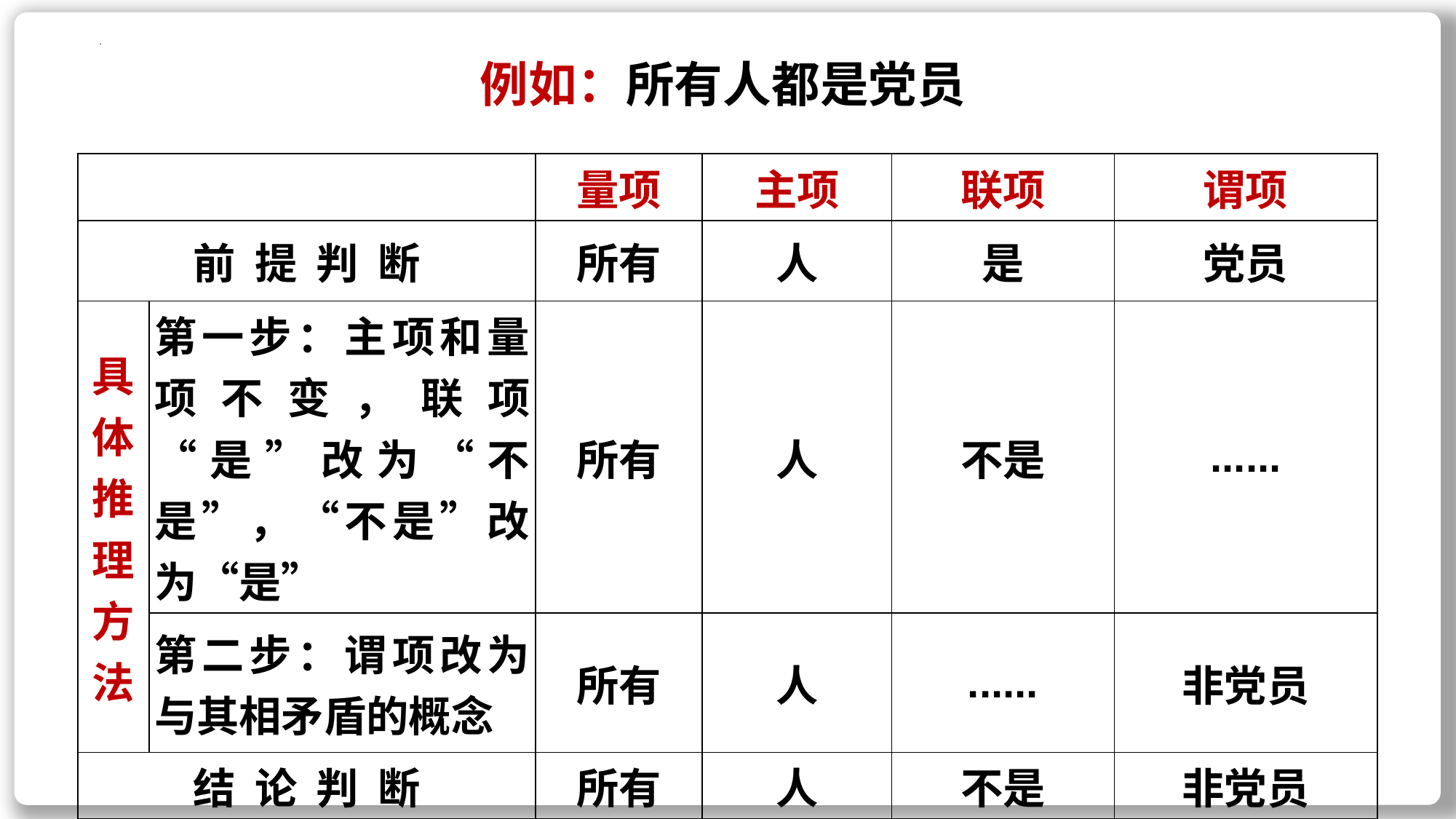

例如：所有人都是党员
|  |  | 量项 | 主项 | 联项 | 谓项 |
| --- | --- | --- | --- | --- | --- |
| 前 提 判 断 |  | 所有 | 人 | 是 | 党员 |
| 具体 推理 方法 | 第一步：主项和量项不变，联项“是”改为“不是”，“不是”改为“是” | 所有 | 人 | 不是 | ...... |
|  | 第二步：谓项改为与其相矛盾的概念 | 所有 | 人 | ...... | 非党员 |
| 结 论 判 断 |  | 所有 | 人 | 不是 | 非党员 |